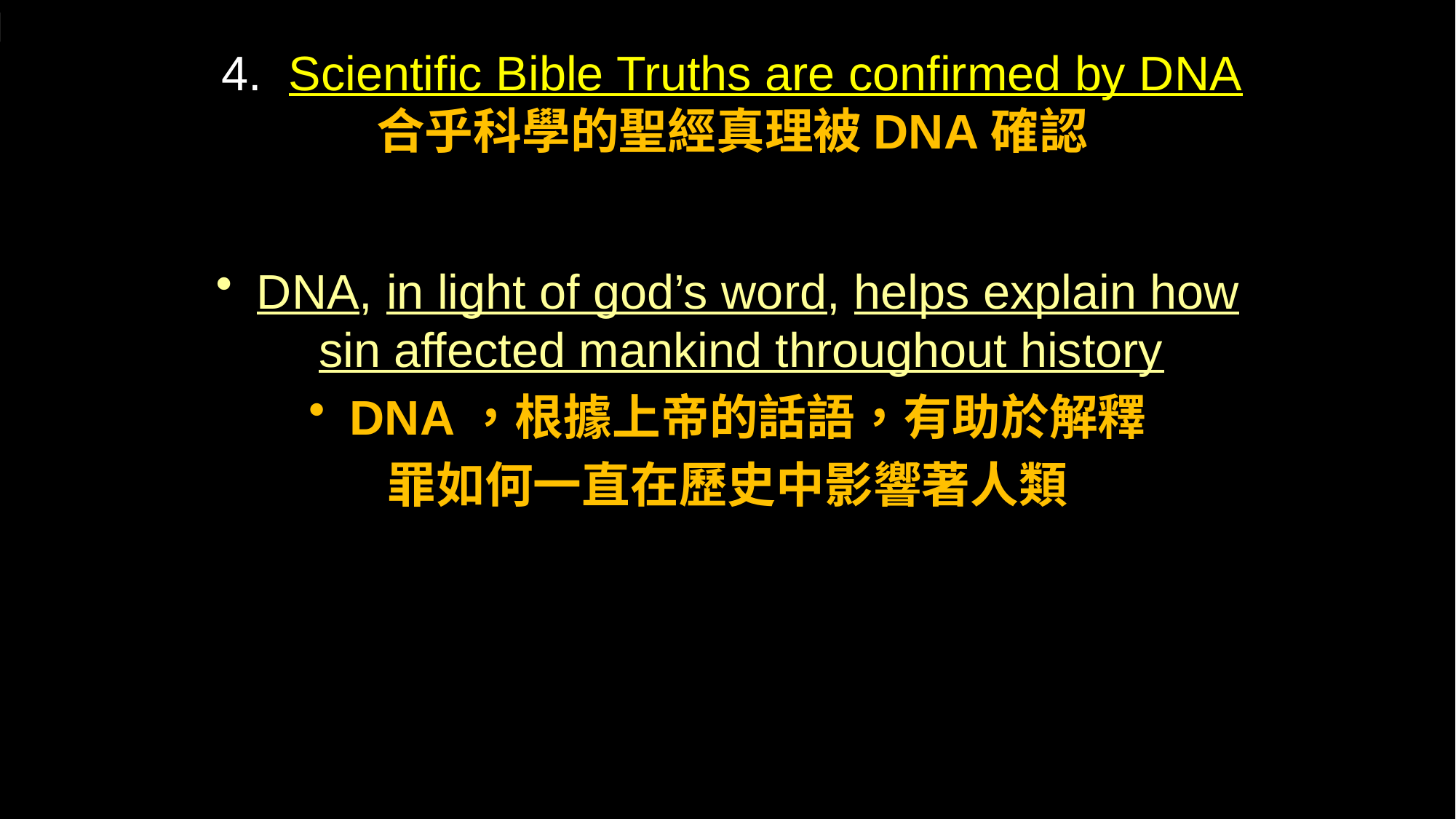

# 4.  Scientific Bible Truths are confirmed by DNA 合乎科學的聖經真理被DNA確認

DNA, in light of god’s word, helps explain how sin affected mankind throughout history
DNA，根據上帝的話語，有助於解釋
罪如何一直在歷史中影響著人類